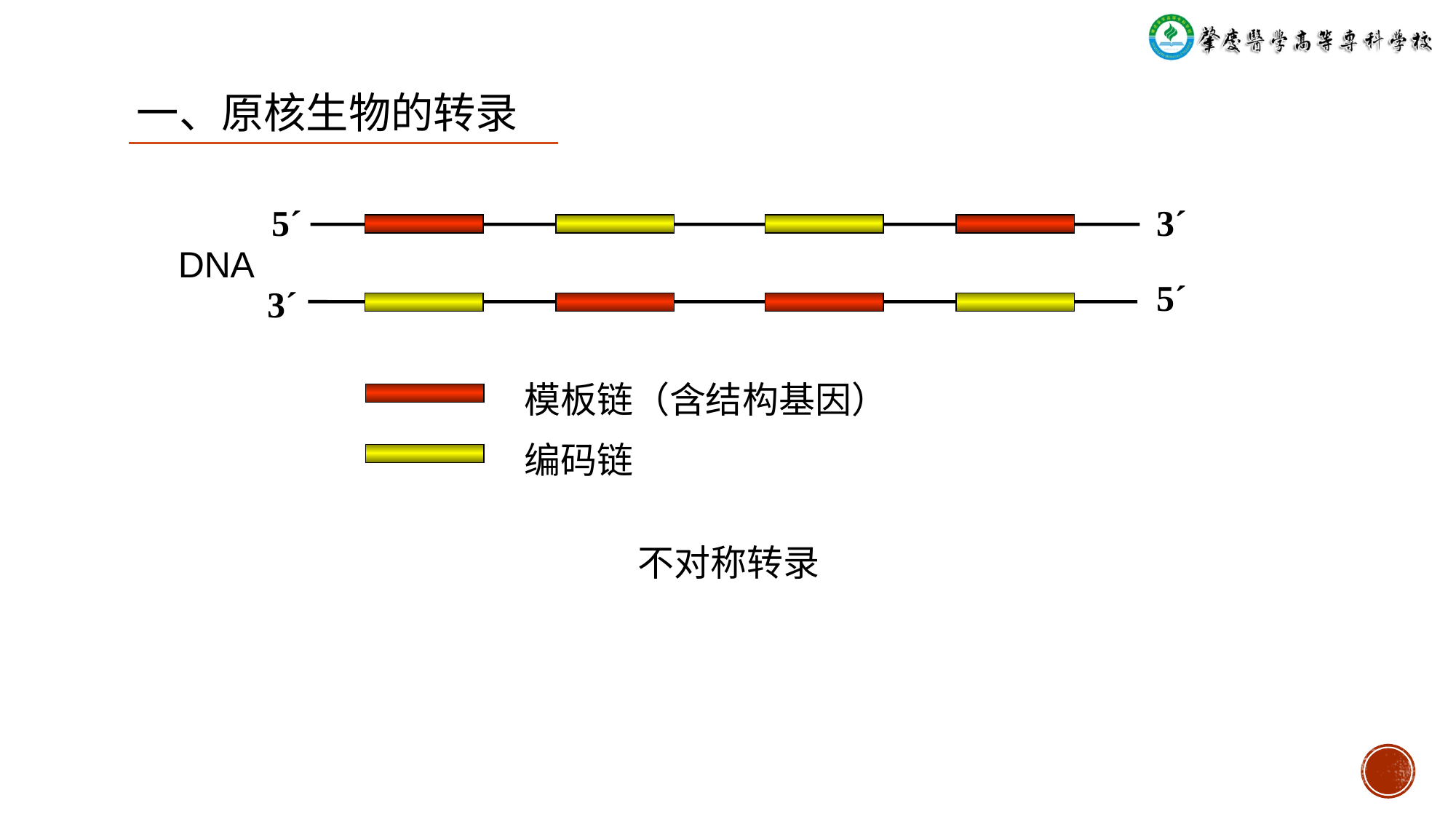

一、原核生物的转录
5´
3´

DNA
5´
3´

模板链（含结构基因）

编码链

不对称转录